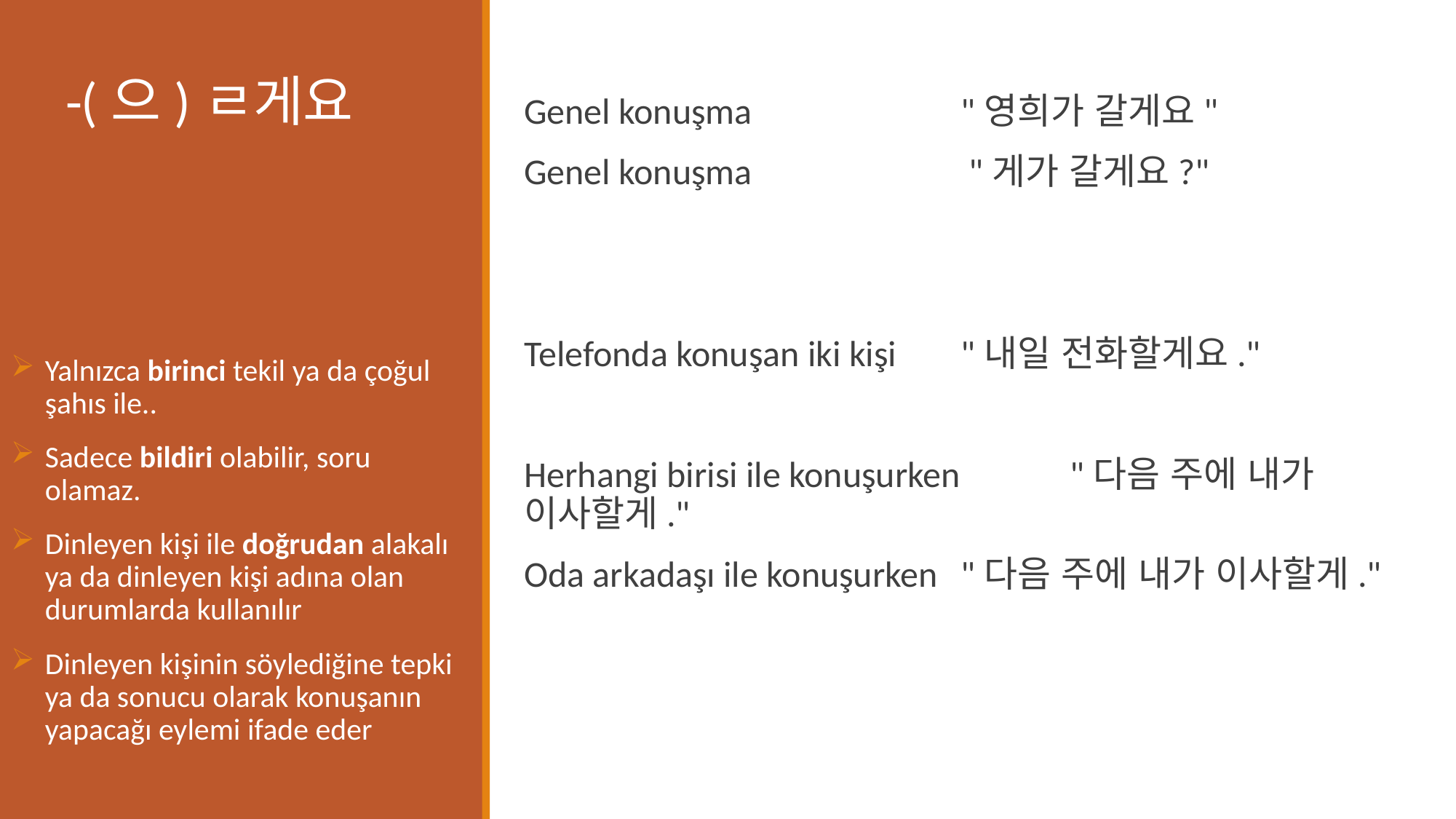

# -(으)ㄹ게요
Genel konuşma		"영희가 갈게요"
Genel konuşma		 "게가 갈게요?"

Telefonda konuşan iki kişi	"내일 전화할게요."

Herhangi birisi ile konuşurken	"다음 주에 내가 이사할게."
Oda arkadaşı ile konuşurken	"다음 주에 내가 이사할게."

Yalnızca birinci tekil ya da çoğul şahıs ile..
Sadece bildiri olabilir, soru olamaz.
Dinleyen kişi ile doğrudan alakalı ya da dinleyen kişi adına olan durumlarda kullanılır
Dinleyen kişinin söylediğine tepki ya da sonucu olarak konuşanın yapacağı eylemi ifade eder